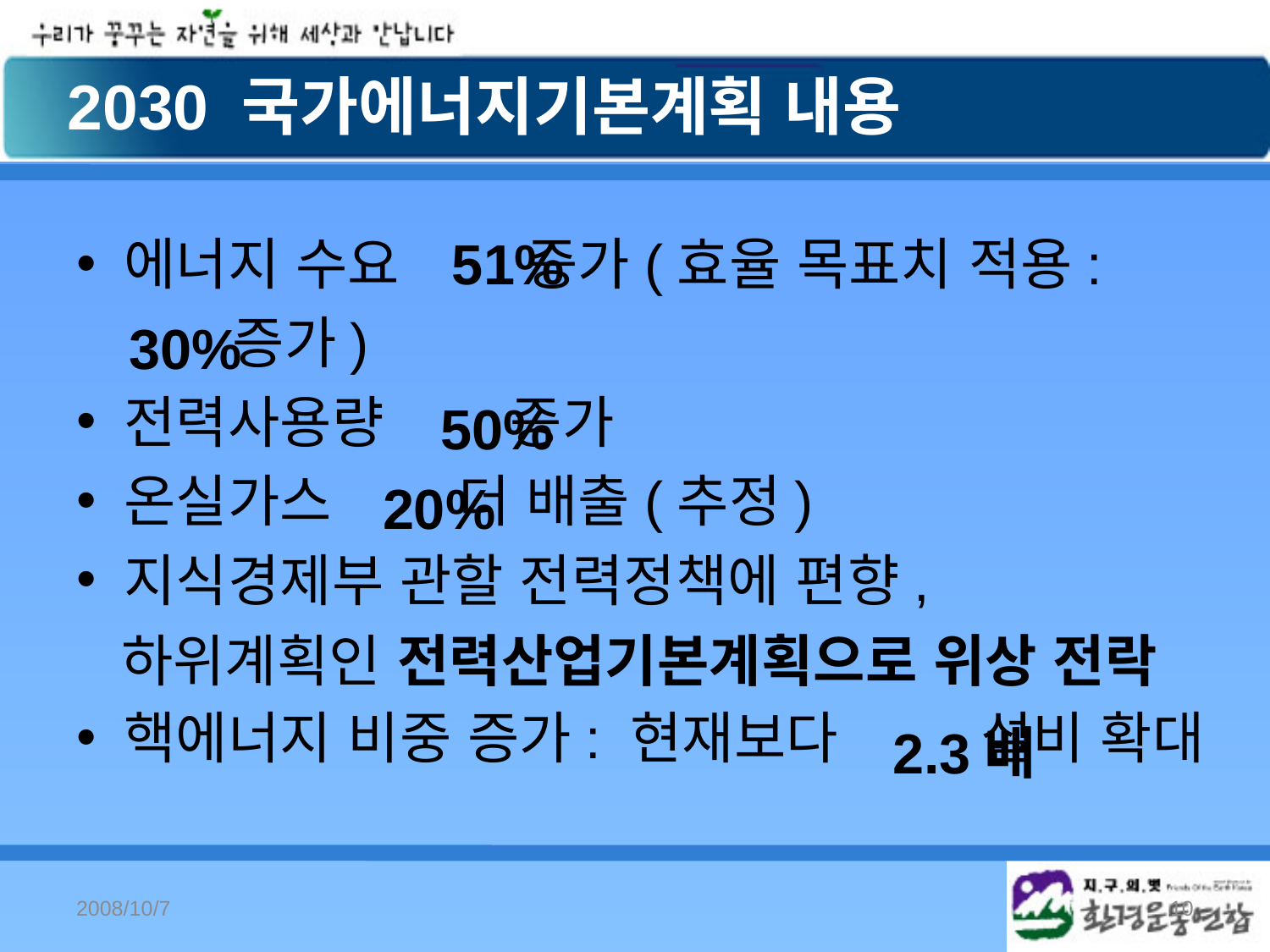

2030 국가에너지기본계획 내용
에너지 수요        증가(효율 목표치 적용:
         증가)
전력사용량        증가
온실가스        더 배출(추정)
지식경제부 관할 전력정책에 편향,

핵에너지 비중 증가: 현재보다         설비 확대
51%
30%
50%
20%
하위계획인 전력산업기본계획으로 위상 전락
2.3배
2008/10/7
10